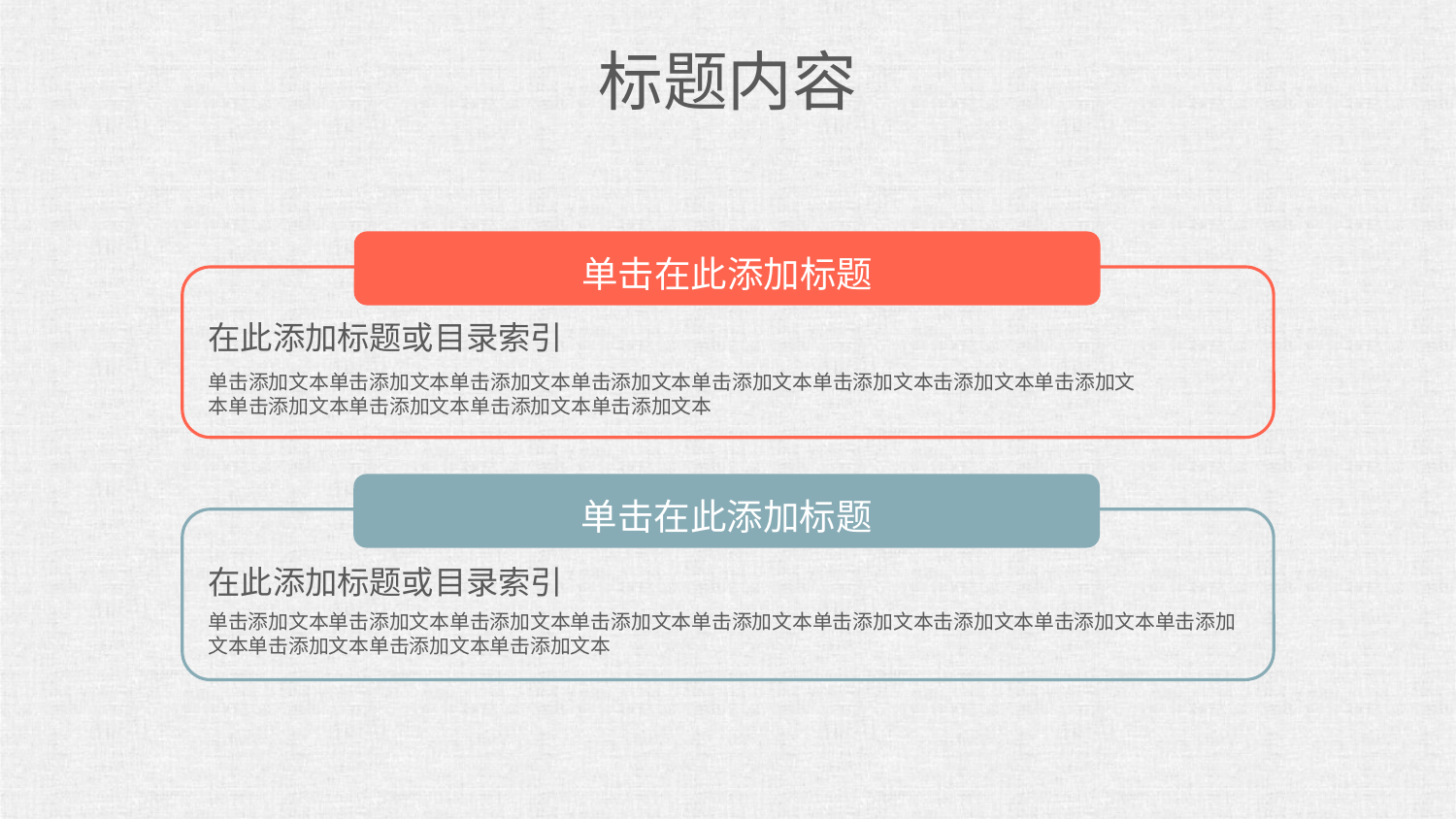

标题内容

单击在此添加标题

在此添加标题或目录索引
单击添加文本单击添加文本单击添加文本单击添加文本单击添加文本单击添加文本击添加文本单击添加文本单击添加文本单击添加文本单击添加文本单击添加文本

单击在此添加标题

在此添加标题或目录索引
单击添加文本单击添加文本单击添加文本单击添加文本单击添加文本单击添加文本击添加文本单击添加文本单击添加文本单击添加文本单击添加文本单击添加文本